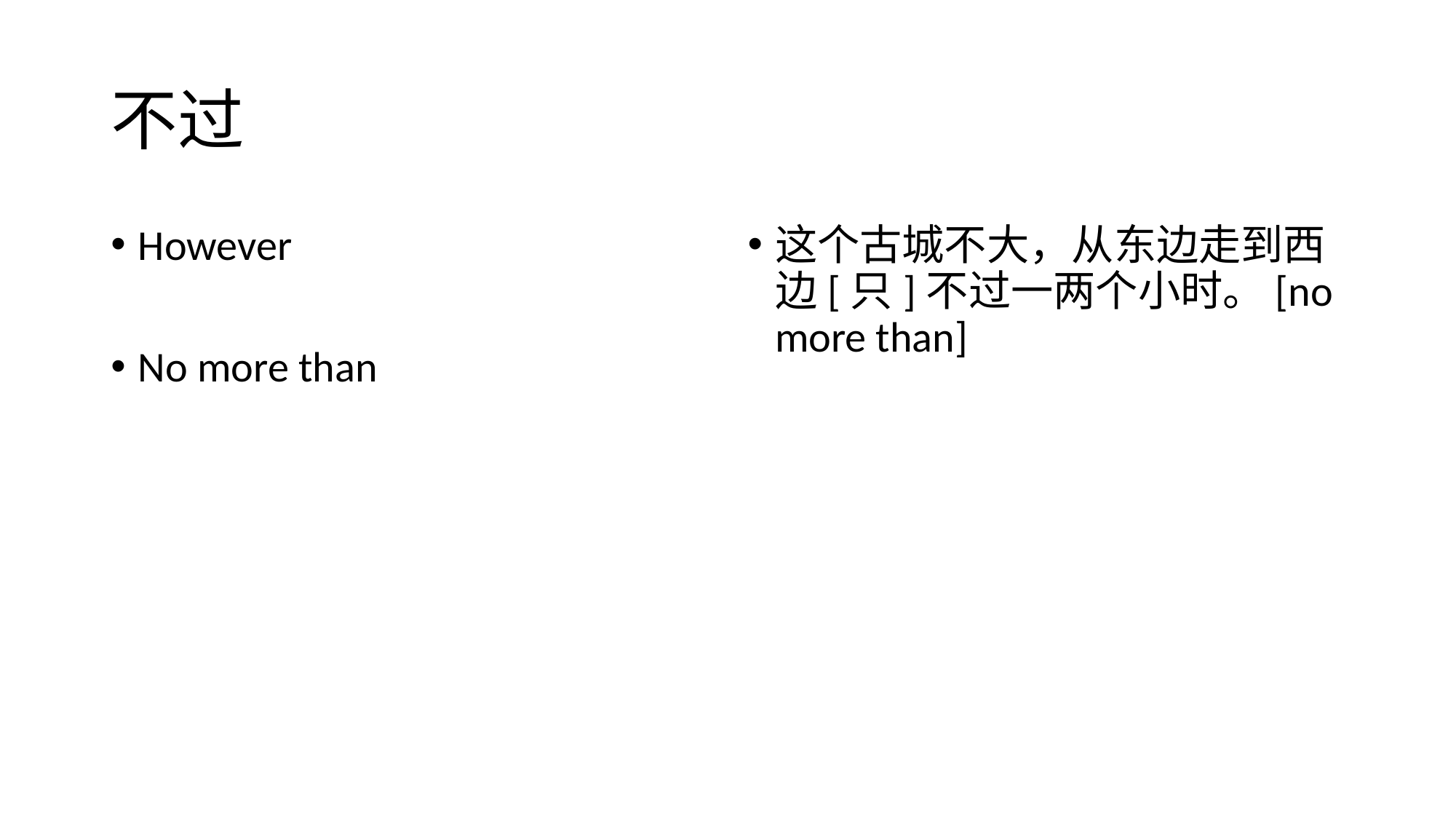

# 不过
However

No more than

这个古城不大，从东边走到西边[只]不过一两个小时。[no more than]